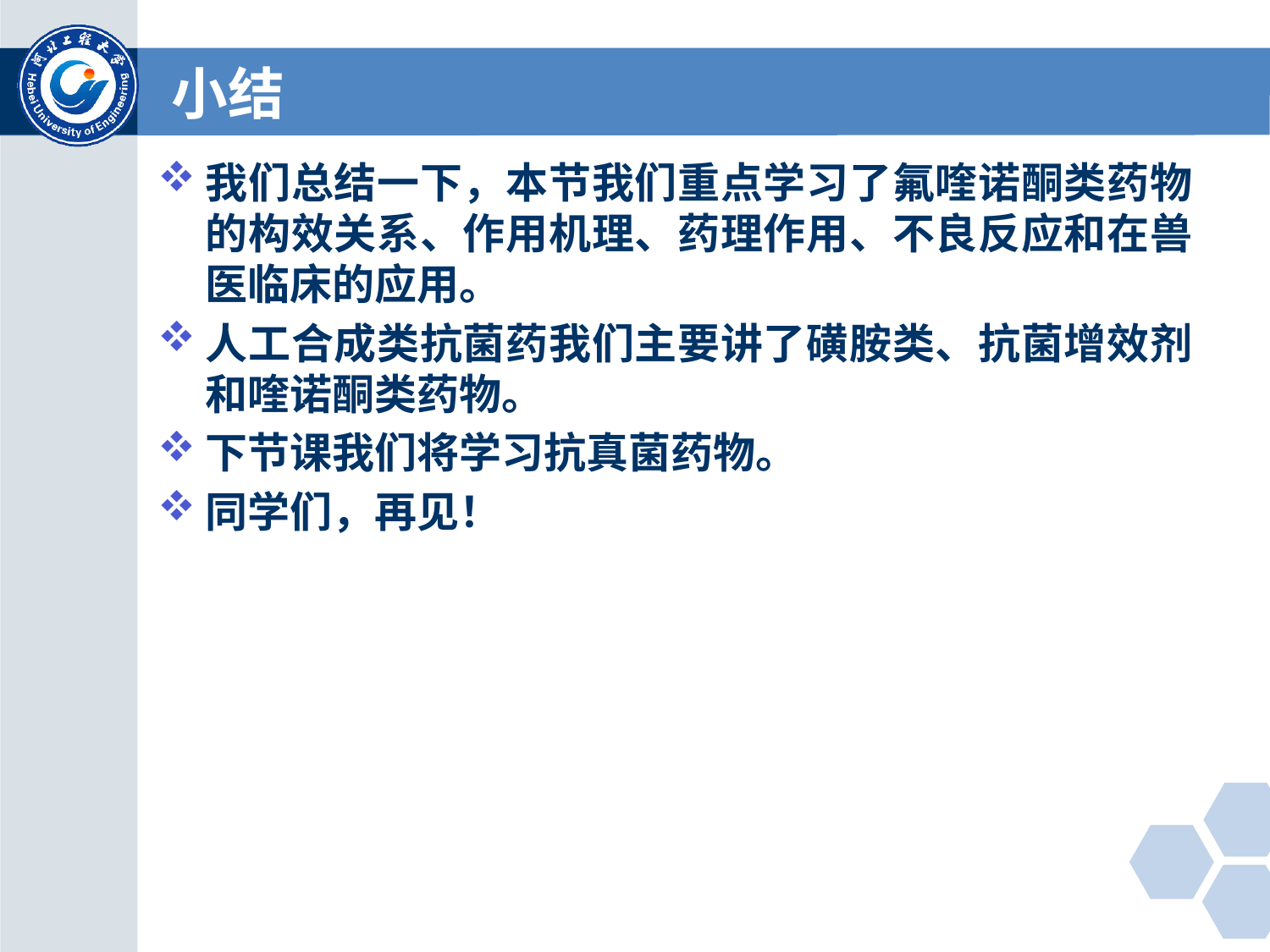

# 小结
我们总结一下，本节我们重点学习了氟喹诺酮类药物的构效关系、作用机理、药理作用、不良反应和在兽医临床的应用。
人工合成类抗菌药我们主要讲了磺胺类、抗菌增效剂和喹诺酮类药物。
下节课我们将学习抗真菌药物。
同学们，再见！